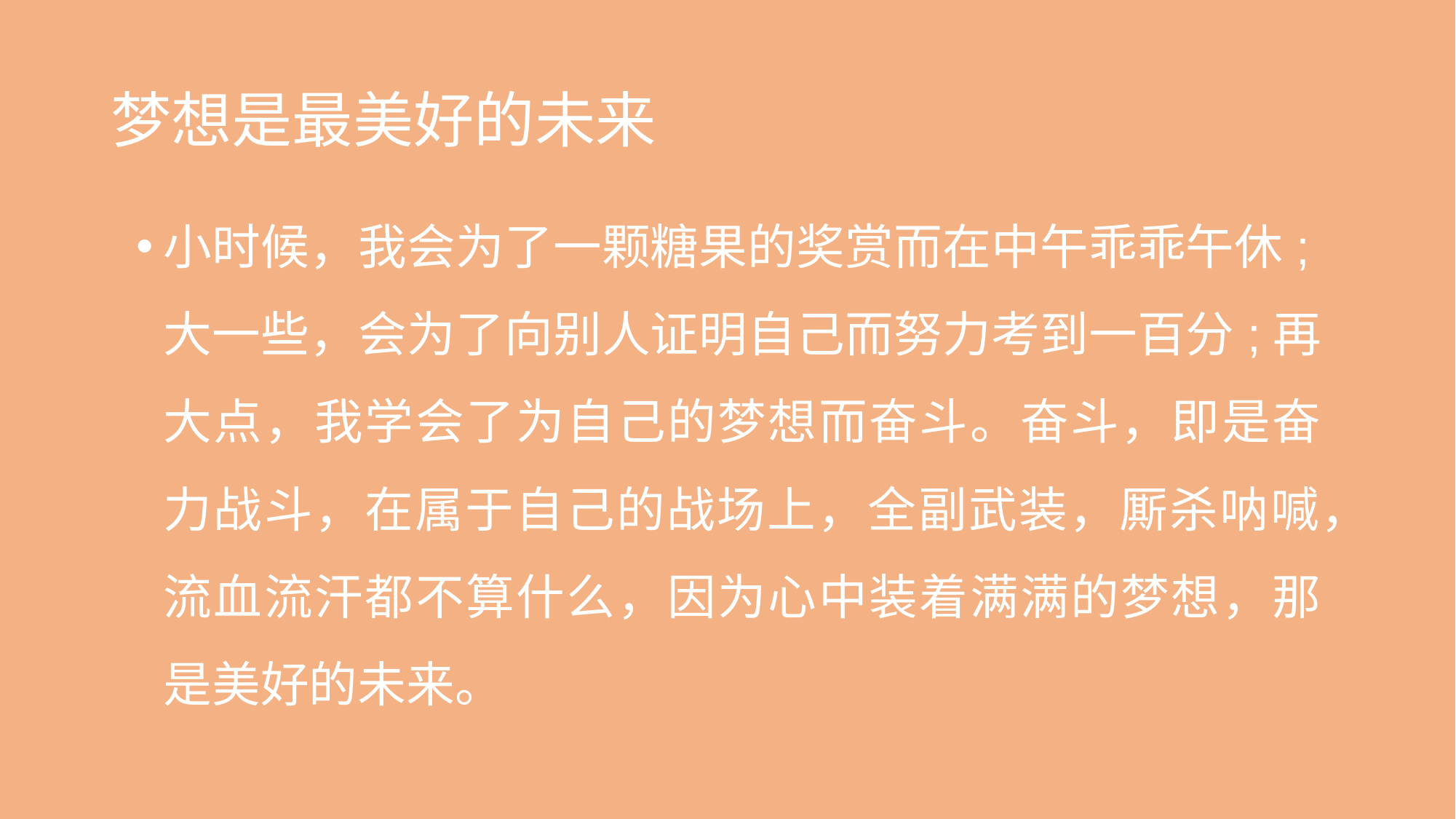

# 梦想是最美好的未来
小时候，我会为了一颗糖果的奖赏而在中午乖乖午休;大一些，会为了向别人证明自己而努力考到一百分;再大点，我学会了为自己的梦想而奋斗。奋斗，即是奋力战斗，在属于自己的战场上，全副武装，厮杀呐喊，流血流汗都不算什么，因为心中装着满满的梦想，那是美好的未来。